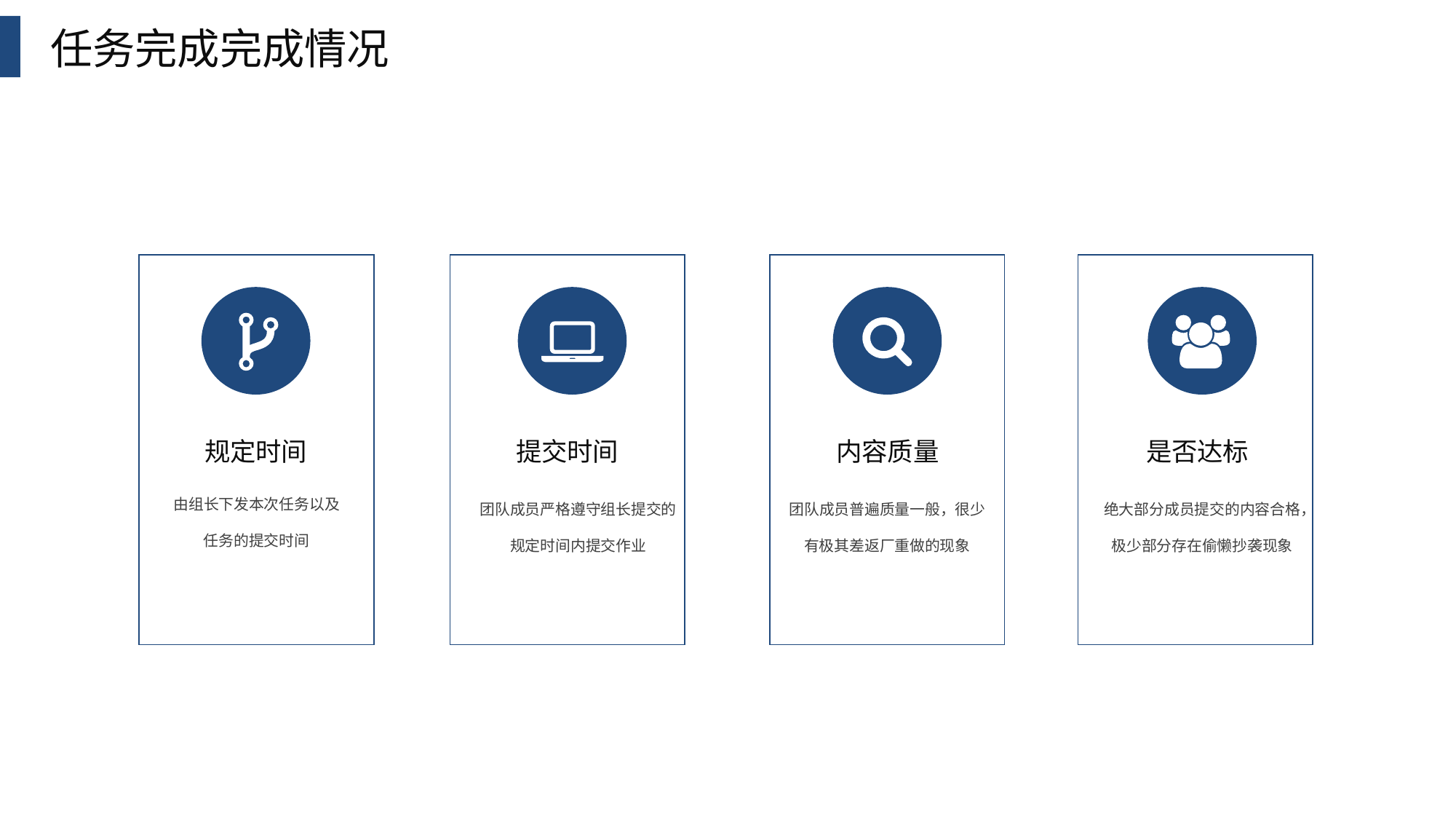

任务完成完成情况

规定时间
提交时间
内容质量
是否达标
团队成员严格遵守组长提交的规定时间内提交作业
团队成员普遍质量一般，很少有极其差返厂重做的现象
绝大部分成员提交的内容合格，极少部分存在偷懒抄袭现象
由组长下发本次任务以及
任务的提交时间